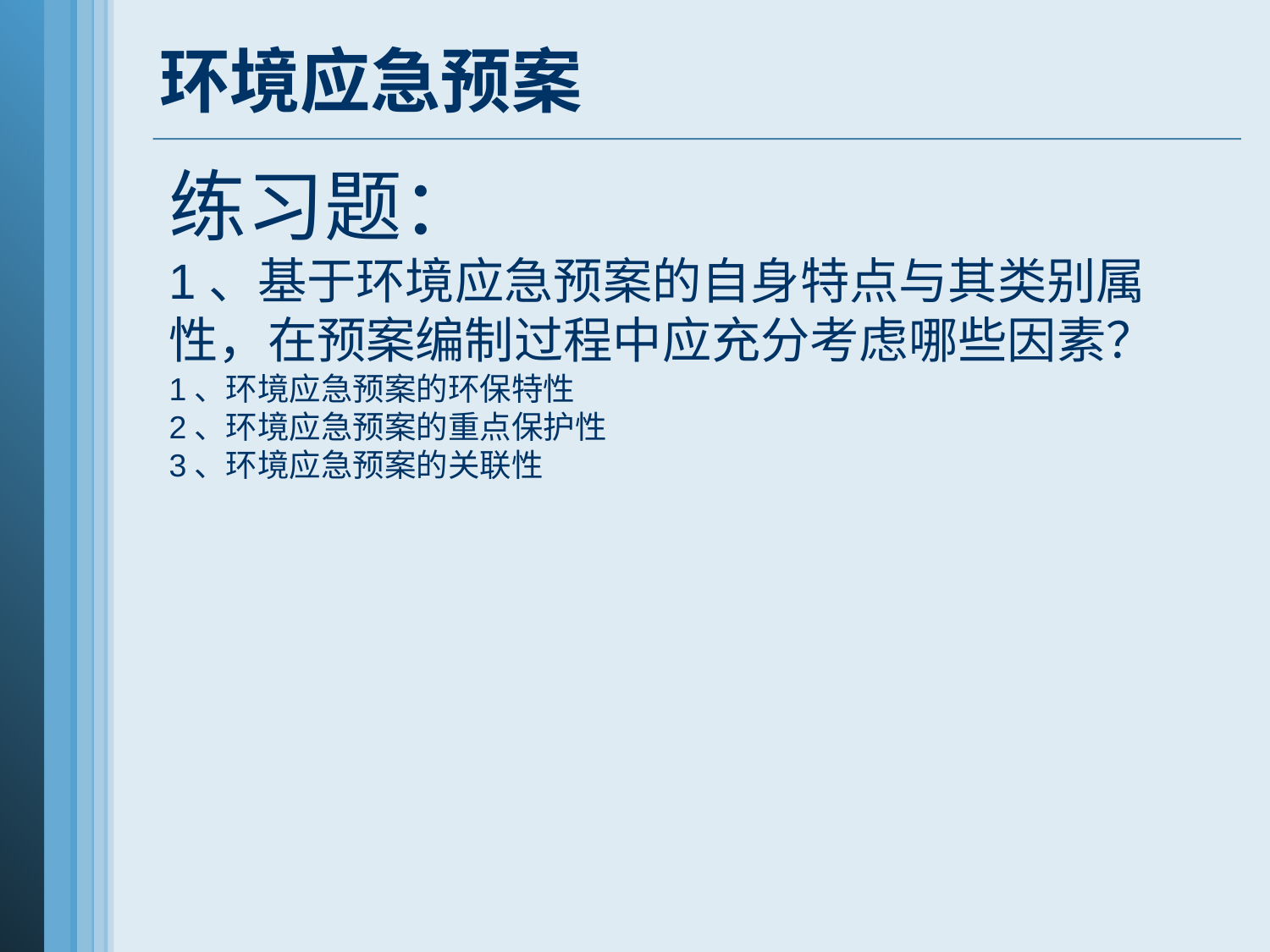

环境应急预案
练习题：
1、基于环境应急预案的自身特点与其类别属性，在预案编制过程中应充分考虑哪些因素？
1、环境应急预案的环保特性
2、环境应急预案的重点保护性
3、环境应急预案的关联性